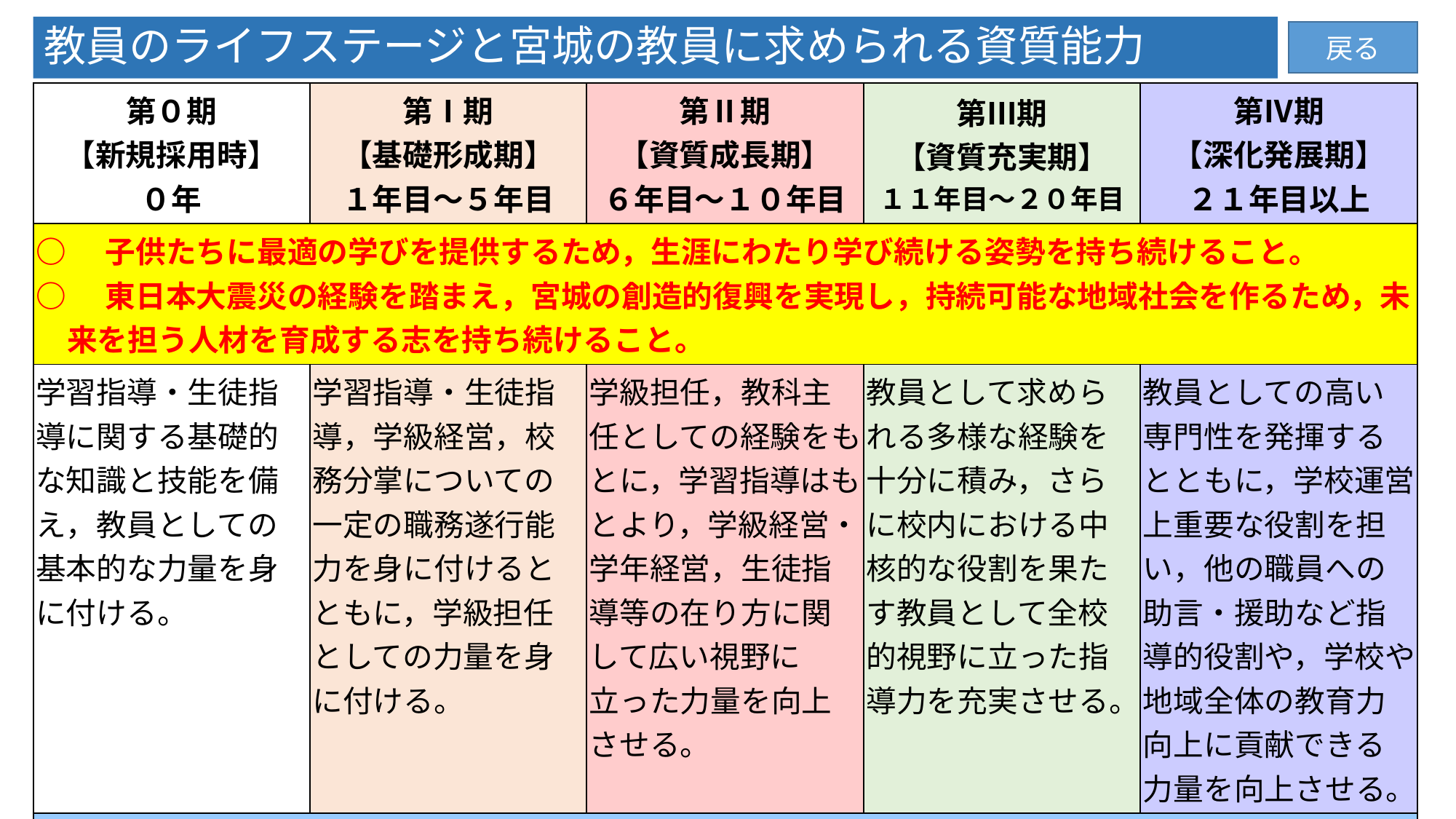

# 教員のライフステージと宮城の教員に求められる資質能力
戻る
| 第０期 【新規採用時】 ０年 | 第Ⅰ期 【基礎形成期】 １年目～５年目 | 第Ⅱ期 【資質成長期】 ６年目～１０年目 | 第Ⅲ期 【資質充実期】 １１年目～２０年目 | 第Ⅳ期 【深化発展期】 ２１年目以上 |
| --- | --- | --- | --- | --- |
| ○　子供たちに最適の学びを提供するため，生涯にわたり学び続ける姿勢を持ち続けること。 ○　東日本大震災の経験を踏まえ，宮城の創造的復興を実現し，持続可能な地域社会を作るため，未来を担う人材を育成する志を持ち続けること。 |  |  |  |  |
| 学習指導・生徒指導に関する基礎的な知識と技能を備え，教員としての基本的な力量を身に付ける。 | 学習指導・生徒指導，学級経営，校務分掌についての一定の職務遂行能力を身に付けるとともに，学級担任としての力量を身に付ける。 | 学級担任，教科主任としての経験をもとに，学習指導はもとより，学級経営・学年経営，生徒指導等の在り方に関して広い視野に立った力量を向上させる。 | 教員として求められる多様な経験を十分に積み，さらに校内における中核的な役割を果たす教員として全校的視野に立った指導力を充実させる。 | 教員としての高い専門性を発揮するとともに，学校運営上重要な役割を担い，他の職員への助言・援助など指導的役割や，学校や地域全体の教育力向上に貢献できる力量を向上させる。 |
| 教員としての使命感，教育的愛情を深め，広く豊かな教養や人間性を磨く。 |  |  |  |  |